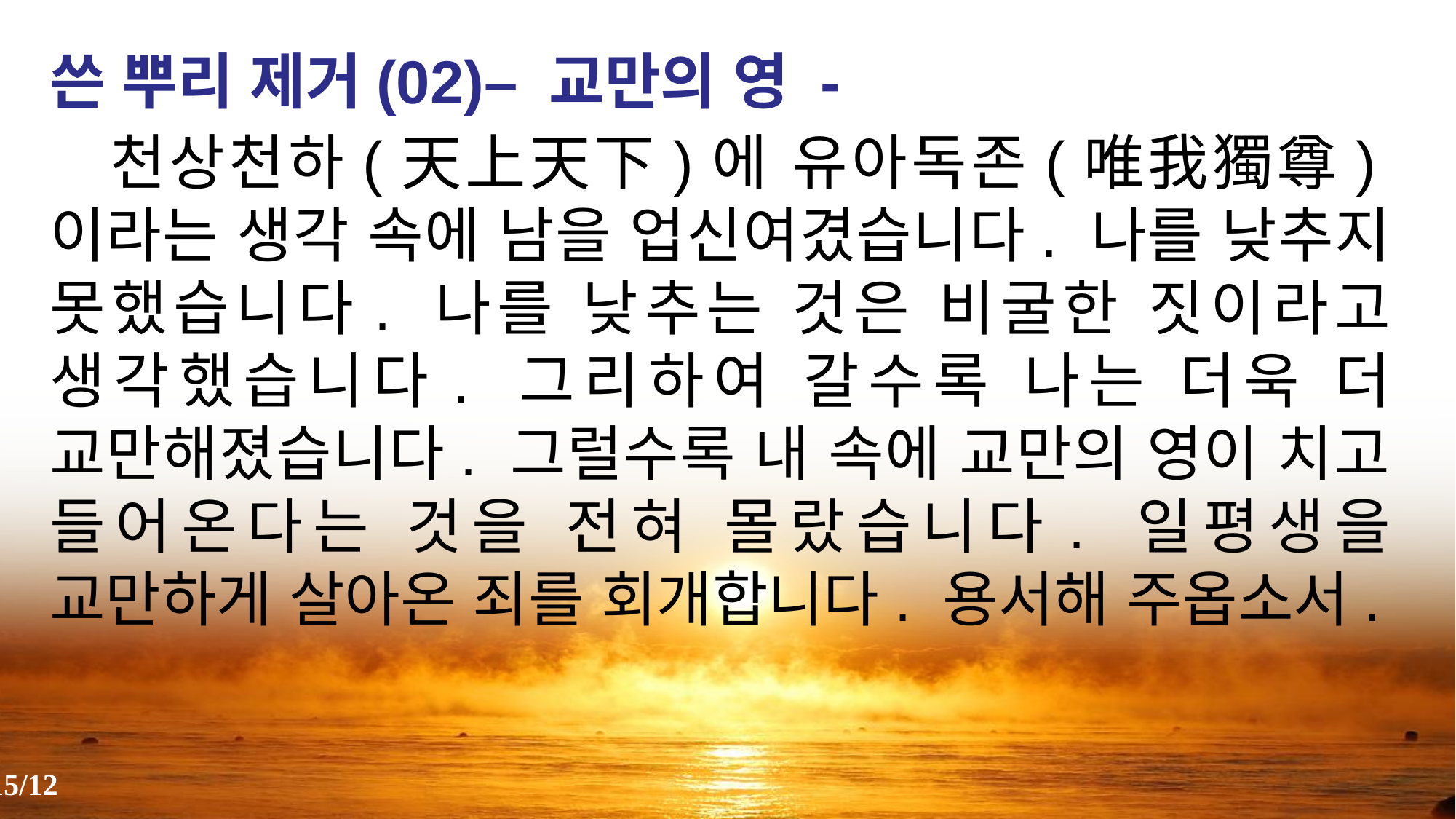

쓴 뿌리 제거(02)– 교만의 영 -
  천상천하(天上天下)에 유아독존(唯我獨尊)이라는 생각 속에 남을 업신여겼습니다. 나를 낮추지 못했습니다. 나를 낮추는 것은 비굴한 짓이라고 생각했습니다. 그리하여 갈수록 나는 더욱 더 교만해졌습니다. 그럴수록 내 속에 교만의 영이 치고 들어온다는 것을 전혀 몰랐습니다. 일평생을 교만하게 살아온 죄를 회개합니다. 용서해 주옵소서.